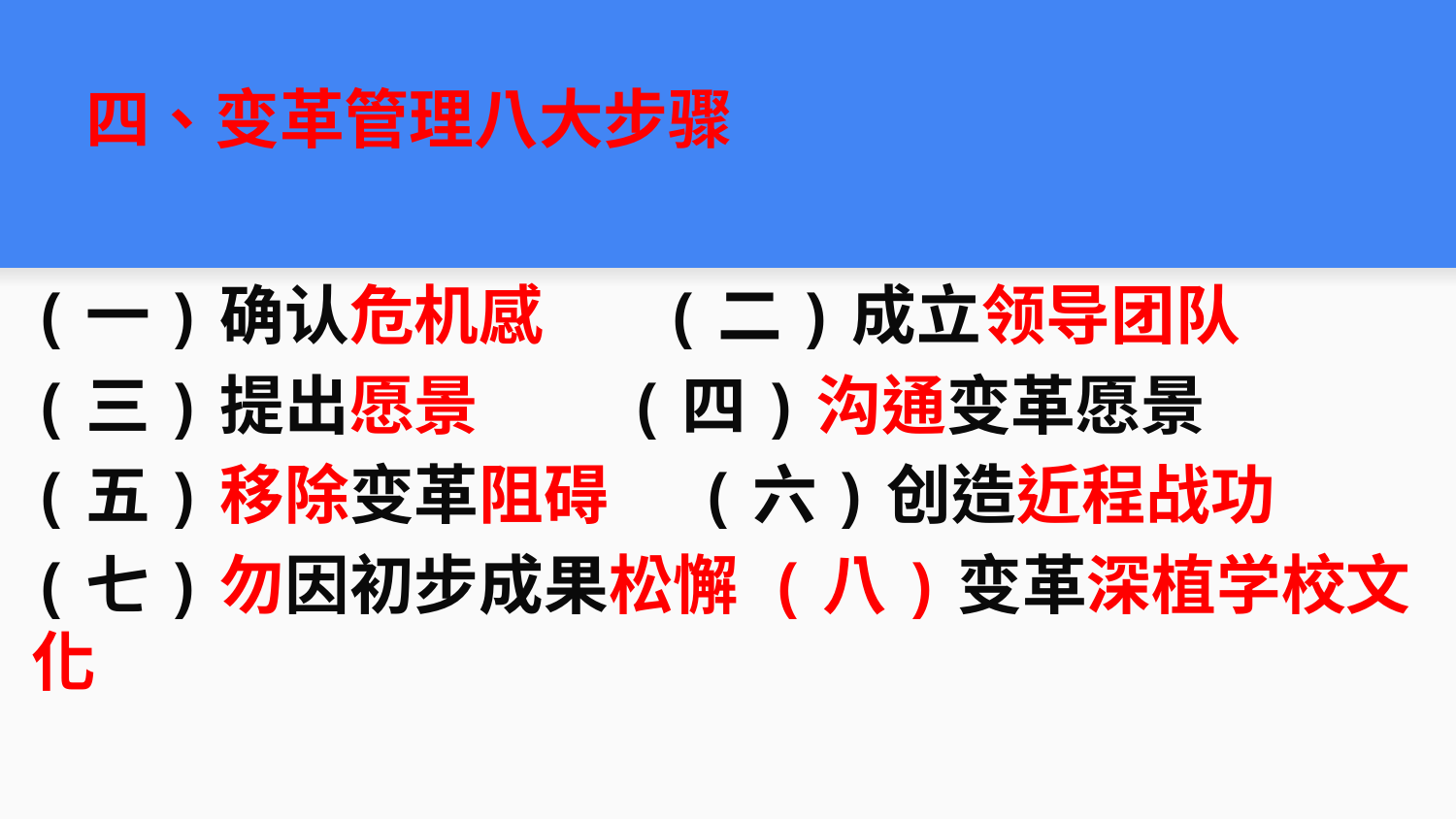

# 四、变革管理八大步骤
(一)确认危机感       (二)成立领导团队
(三)提出愿景         (四)沟通变革愿景
(五)移除变革阻碍     (六)创造近程战功
(七)勿因初步成果松懈 (八)变革深植学校文化